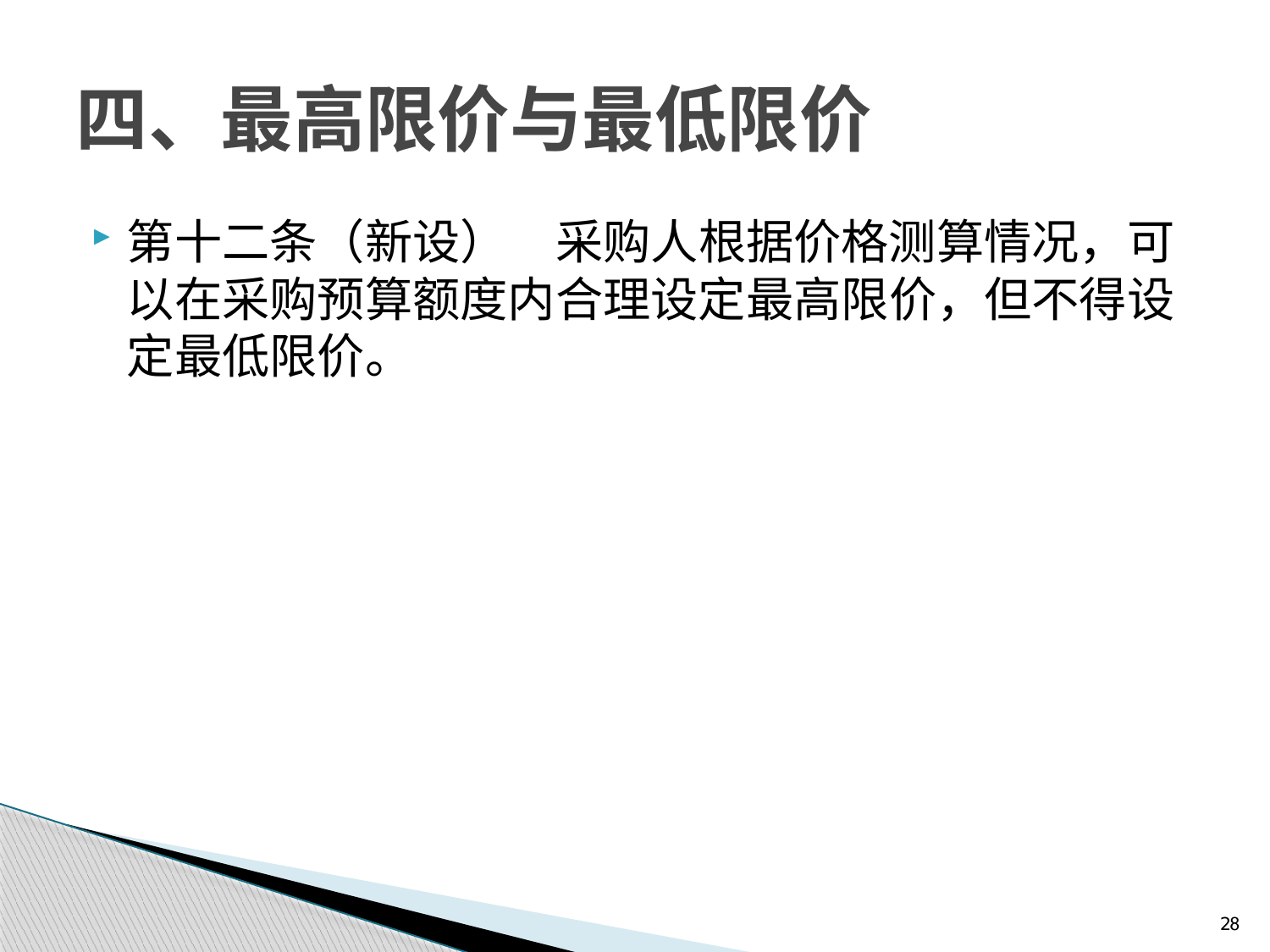

# 四、最高限价与最低限价
第十二条（新设）　采购人根据价格测算情况，可以在采购预算额度内合理设定最高限价，但不得设定最低限价。

28